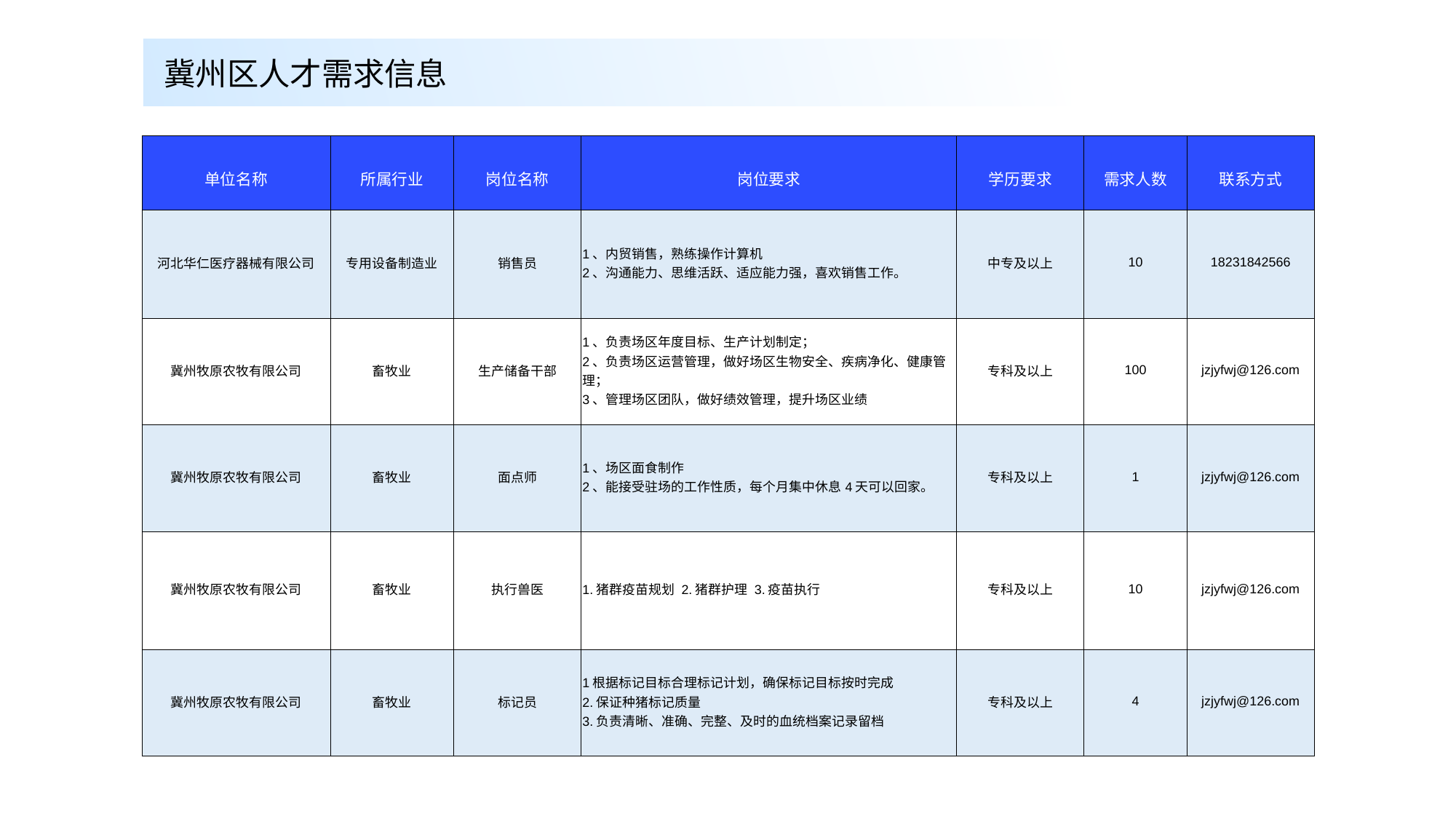

冀州区人才需求信息
| 单位名称 | 所属行业 | 岗位名称 | 岗位要求 | 学历要求 | 需求人数 | 联系方式 |
| --- | --- | --- | --- | --- | --- | --- |
| 河北华仁医疗器械有限公司 | 专用设备制造业 | 销售员 | 1、内贸销售，熟练操作计算机 2、沟通能力、思维活跃、适应能力强，喜欢销售工作。 | 中专及以上 | 10 | 18231842566 |
| 冀州牧原农牧有限公司 | 畜牧业 | 生产储备干部 | 1、负责场区年度目标、生产计划制定； 2、负责场区运营管理，做好场区生物安全、疾病净化、健康管理； 3、管理场区团队，做好绩效管理，提升场区业绩 | 专科及以上 | 100 | jzjyfwj@126.com |
| 冀州牧原农牧有限公司 | 畜牧业 | 面点师 | 1、场区面食制作 2、能接受驻场的工作性质，每个月集中休息4天可以回家。 | 专科及以上 | 1 | jzjyfwj@126.com |
| 冀州牧原农牧有限公司 | 畜牧业 | 执行兽医 | 1.猪群疫苗规划 2.猪群护理 3.疫苗执行 | 专科及以上 | 10 | jzjyfwj@126.com |
| 冀州牧原农牧有限公司 | 畜牧业 | 标记员 | 1根据标记目标合理标记计划，确保标记目标按时完成 2.保证种猪标记质量 3.负责清晰、准确、完整、及时的血统档案记录留档 | 专科及以上 | 4 | jzjyfwj@126.com |
14